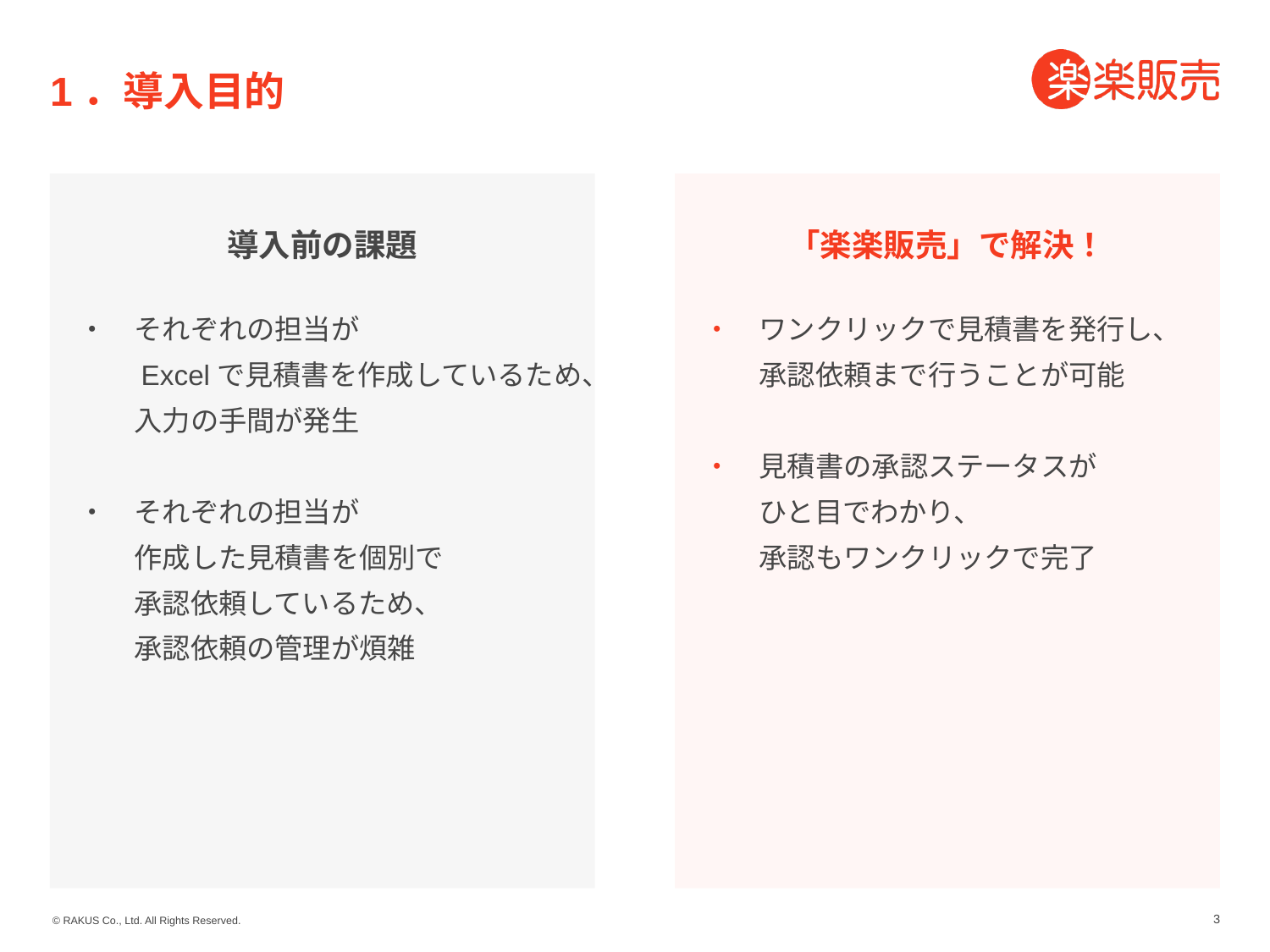

# 1．導入目的

導入前の課題

　・　それぞれの担当が
　　　Excelで見積書を作成しているため、
　　　入力の手間が発生

　・　それぞれの担当が
　　　作成した見積書を個別で
　　　承認依頼しているため、
　　　承認依頼の管理が煩雑

「楽楽販売」で解決！

　・　ワンクリックで見積書を発行し、
　　　承認依頼まで行うことが可能

　・　見積書の承認ステータスが
　　　ひと目でわかり、
　　　承認もワンクリックで完了
3